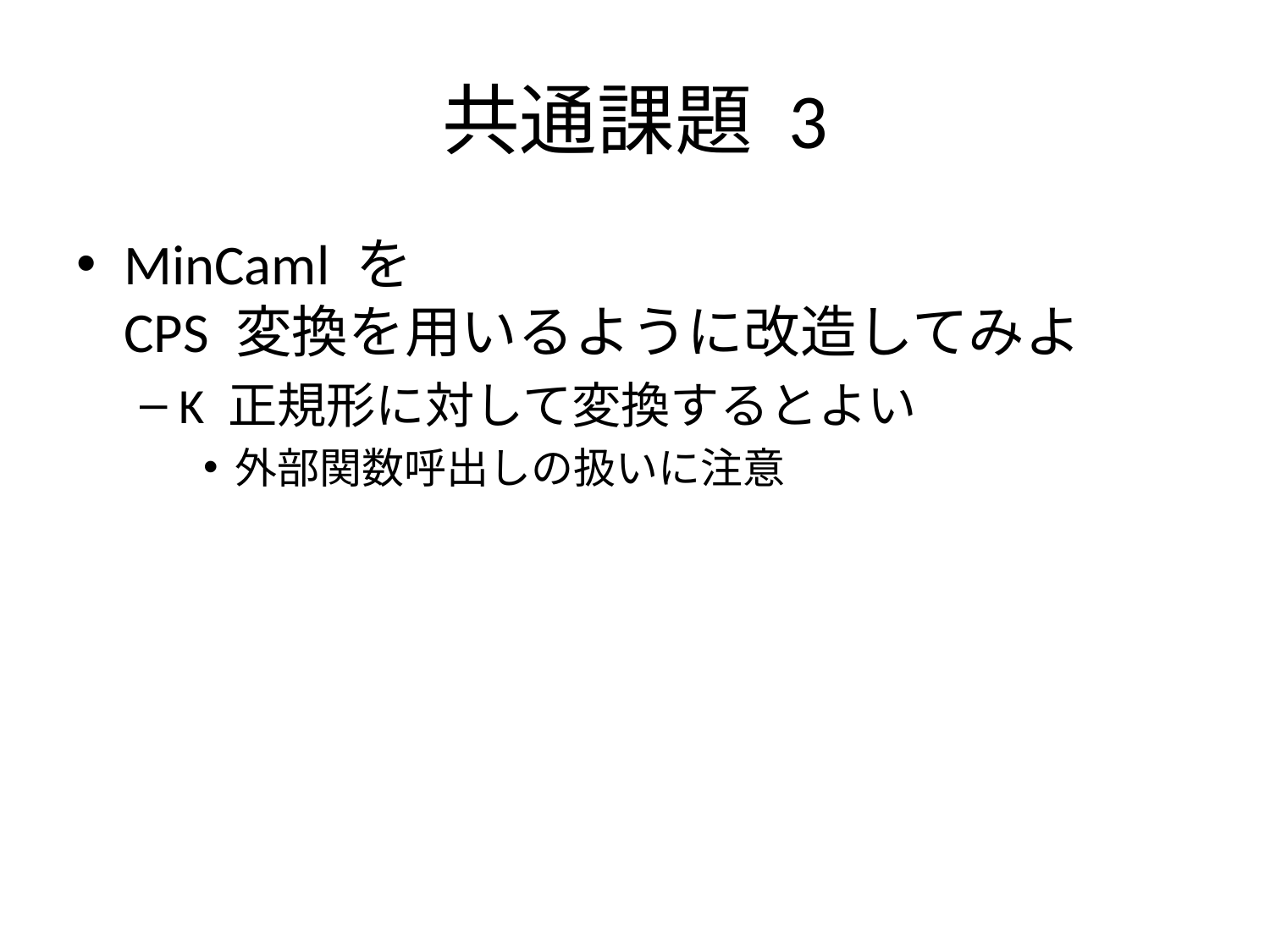

# 共通課題 3
MinCaml を
CPS 変換を用いるように改造してみよ
K 正規形に対して変換するとよい
外部関数呼出しの扱いに注意